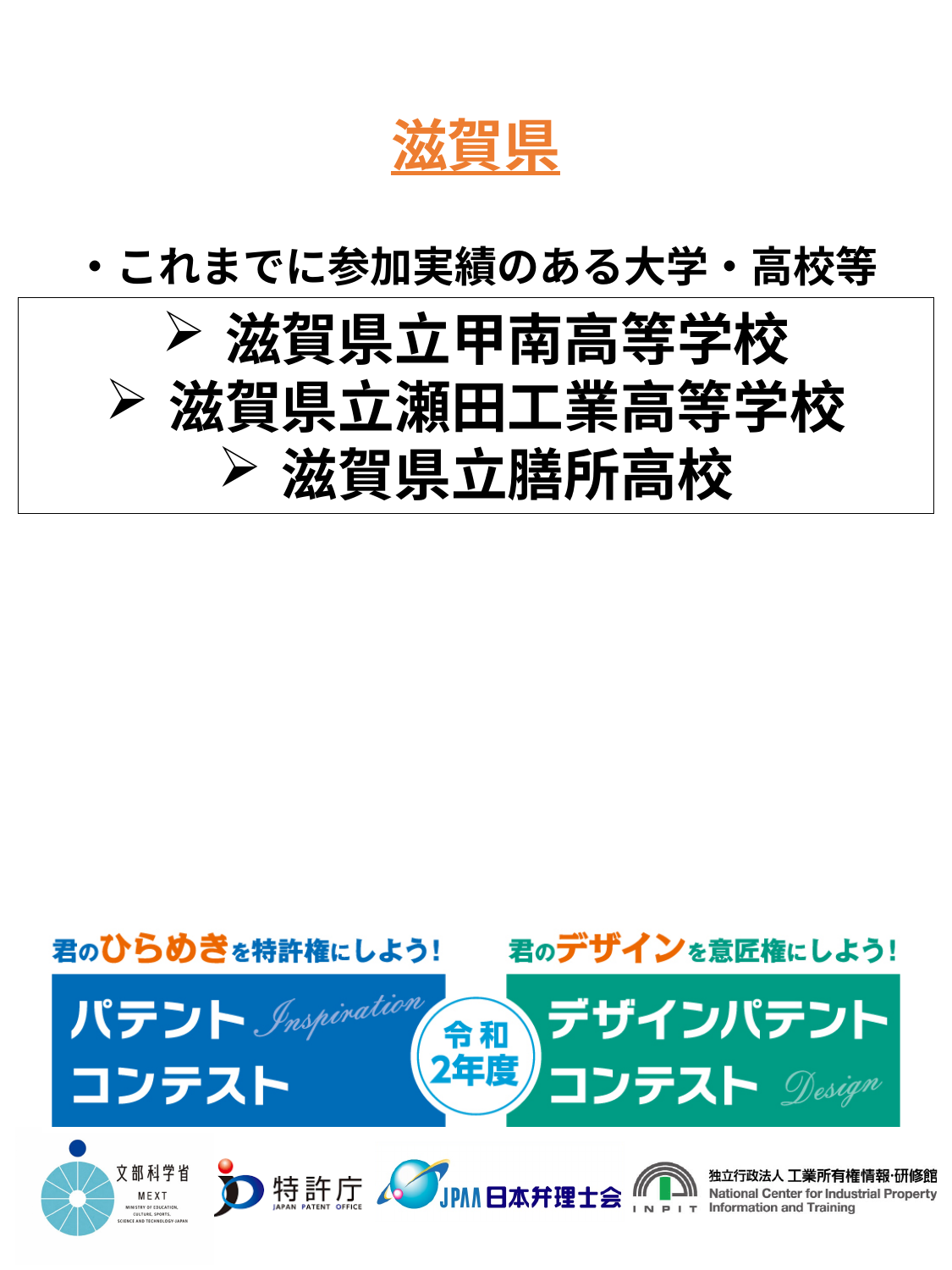

滋賀県
・これまでに参加実績のある大学・高校等
滋賀県立甲南高等学校
滋賀県立瀬田工業高等学校
滋賀県立膳所高校